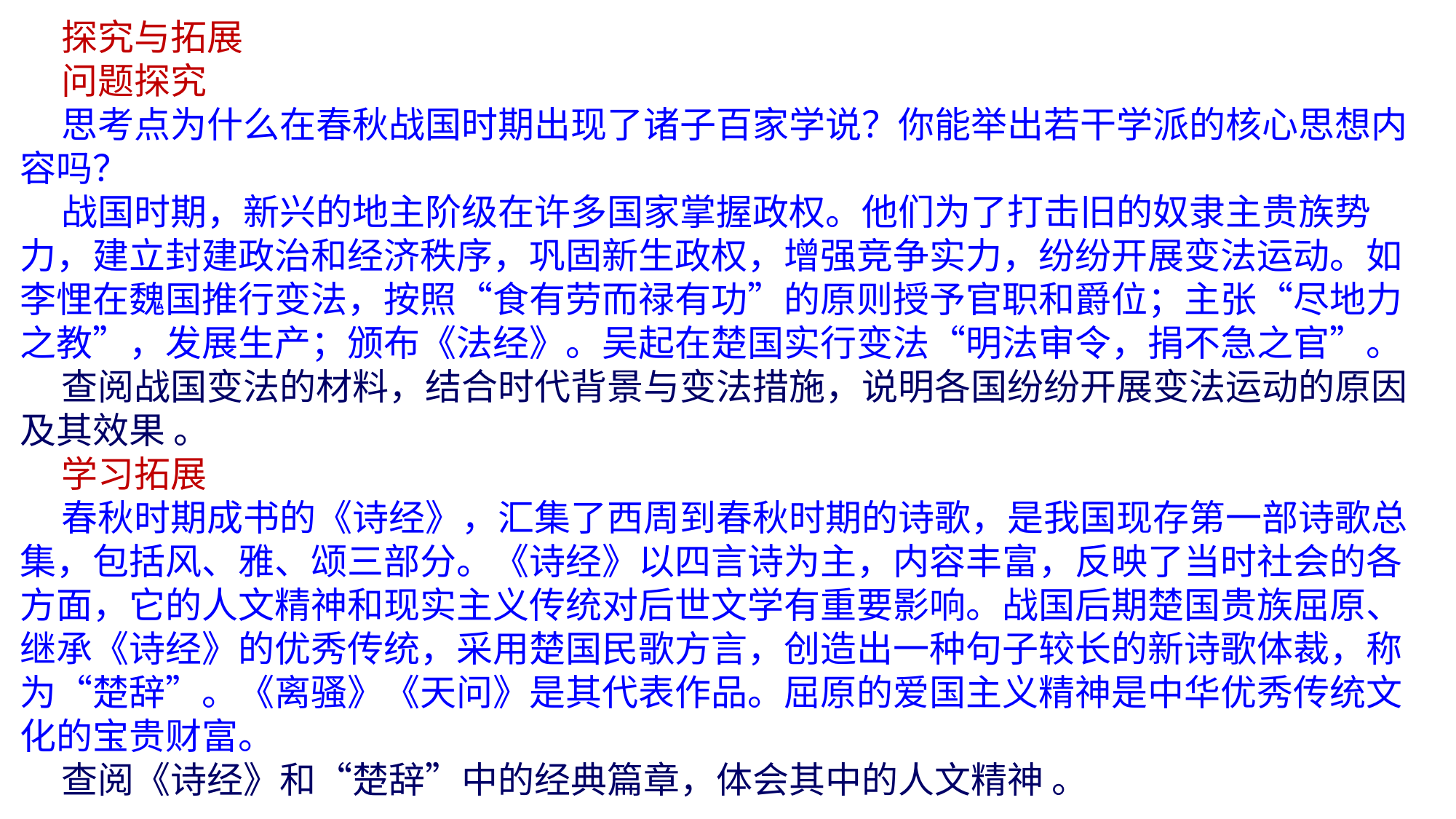

探究与拓展
    问题探究
    思考点为什么在春秋战国时期出现了诸子百家学说？你能举出若干学派的核心思想内容吗？
    战国时期，新兴的地主阶级在许多国家掌握政权。他们为了打击旧的奴隶主贵族势力，建立封建政治和经济秩序，巩固新生政权，增强竞争实力，纷纷开展变法运动。如李悝在魏国推行变法，按照“食有劳而禄有功”的原则授予官职和爵位；主张“尽地力之教”，发展生产；颁布《法经》。吴起在楚国实行变法“明法审令，捐不急之官”。
    查阅战国变法的材料，结合时代背景与变法措施，说明各国纷纷开展变法运动的原因及其效果 。
    学习拓展
    春秋时期成书的《诗经》，汇集了西周到春秋时期的诗歌，是我国现存第一部诗歌总集，包括风、雅、颂三部分。《诗经》以四言诗为主，内容丰富，反映了当时社会的各方面，它的人文精神和现实主义传统对后世文学有重要影响。战国后期楚国贵族屈原、继承《诗经》的优秀传统，采用楚国民歌方言，创造出一种句子较长的新诗歌体裁，称为“楚辞”。《离骚》《天问》是其代表作品。屈原的爱国主义精神是中华优秀传统文化的宝贵财富。
    查阅《诗经》和“楚辞”中的经典篇章，体会其中的人文精神 。